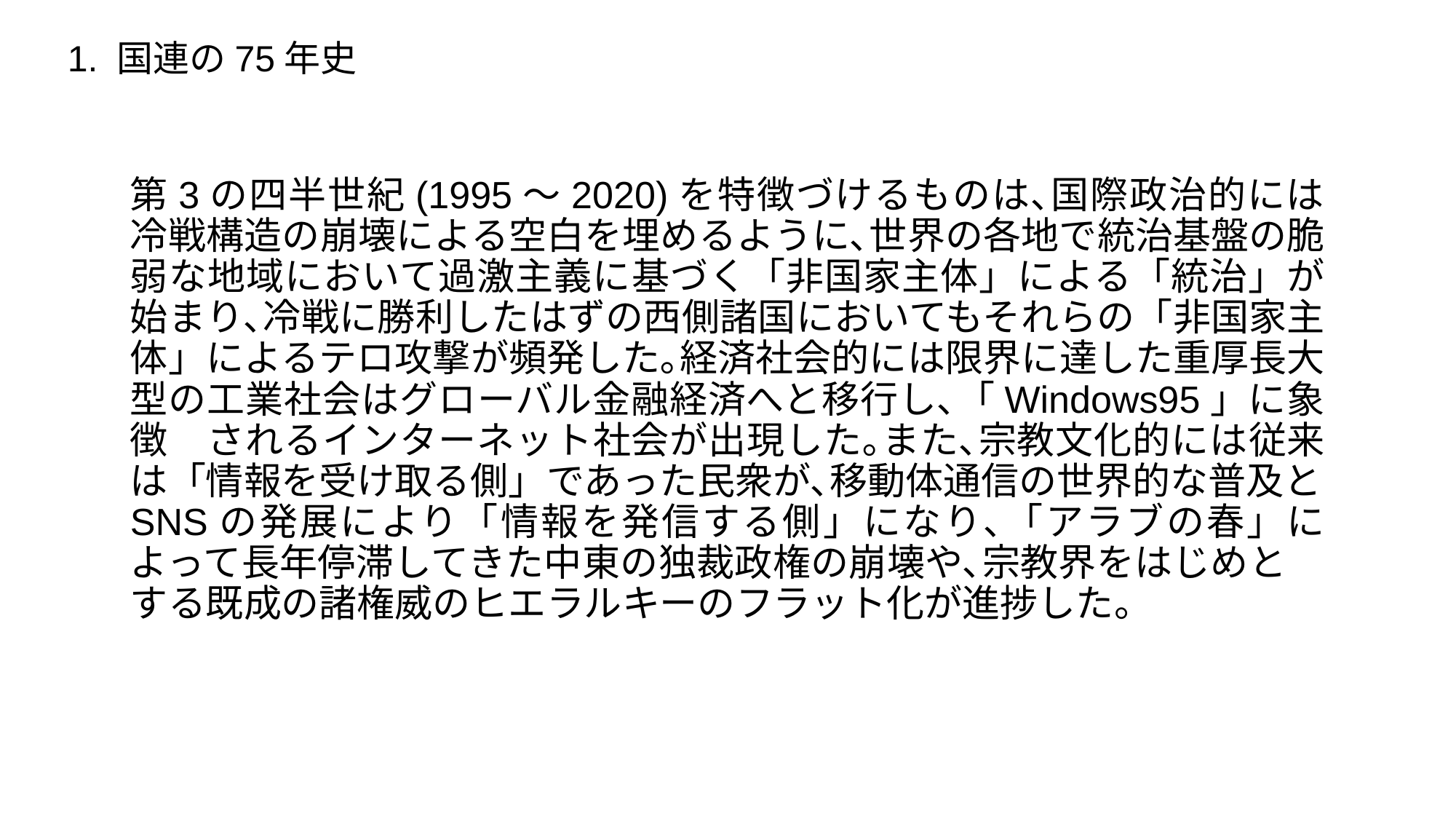

1. 国連の75年史
第3の四半世紀(1995～2020)を特徴づけるものは､国際政治的には冷戦構造の崩壊による空白を埋めるように､世界の各地で統治基盤の脆弱な地域において過激主義に基づく「非国家主体」による「統治」が始まり､冷戦に勝利したはずの西側諸国においてもそれらの「非国家主体」によるテロ攻撃が頻発した｡経済社会的には限界に達した重厚長大型の工業社会はグローバル金融経済へと移行し､「Windows95」に象徴　されるインターネット社会が出現した｡また､宗教文化的には従来は「情報を受け取る側」であった民衆が､移動体通信の世界的な普及とSNSの発展により「情報を発信する側」になり､「アラブの春」によって長年停滞してきた中東の独裁政権の崩壊や､宗教界をはじめと　する既成の諸権威のヒエラルキーのフラット化が進捗した。